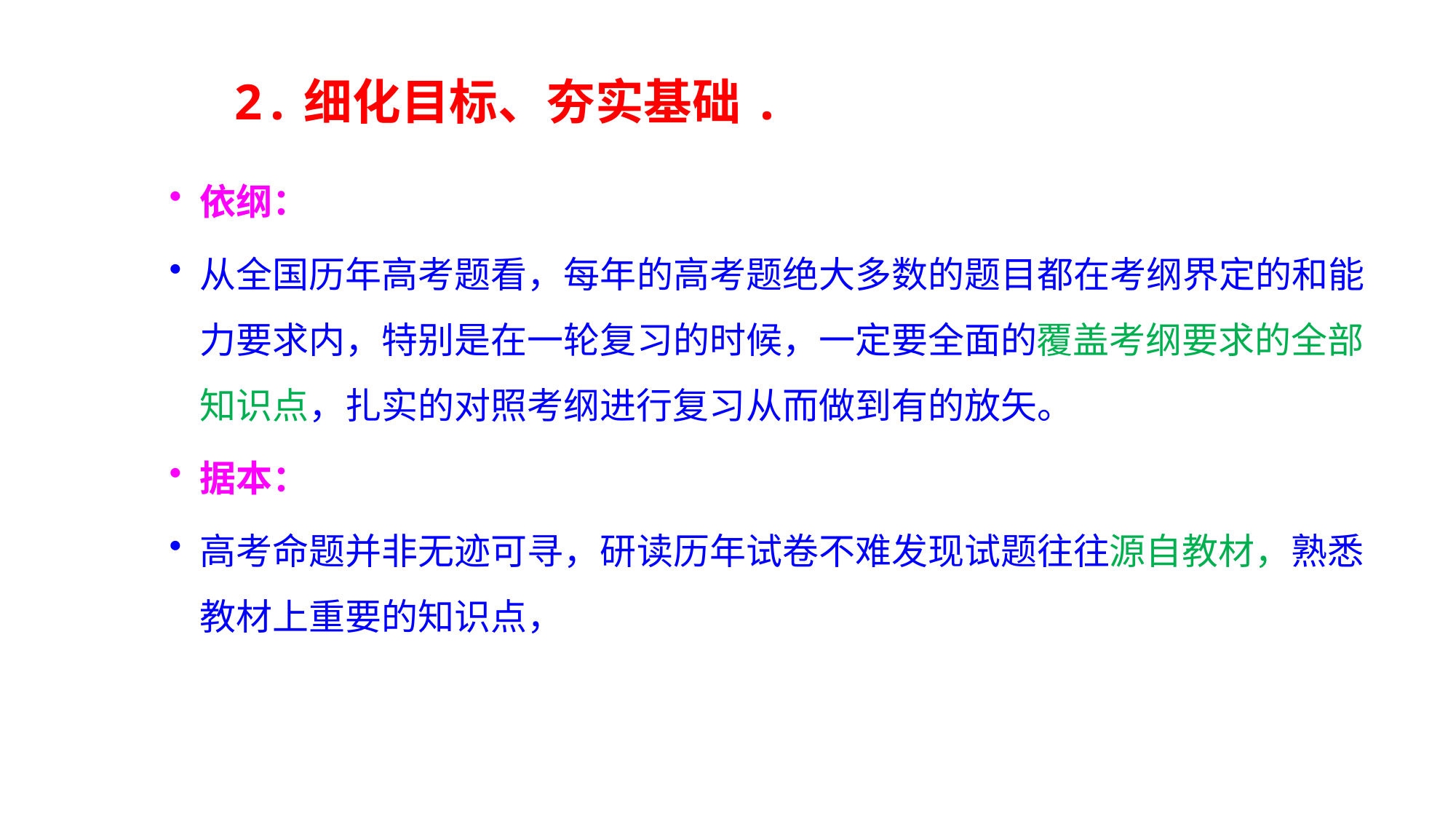

2.细化目标、夯实基础.
依纲：
从全国历年高考题看，每年的高考题绝大多数的题目都在考纲界定的和能力要求内，特别是在一轮复习的时候，一定要全面的覆盖考纲要求的全部知识点，扎实的对照考纲进行复习从而做到有的放矢。
据本：
高考命题并非无迹可寻，研读历年试卷不难发现试题往往源自教材，熟悉教材上重要的知识点，